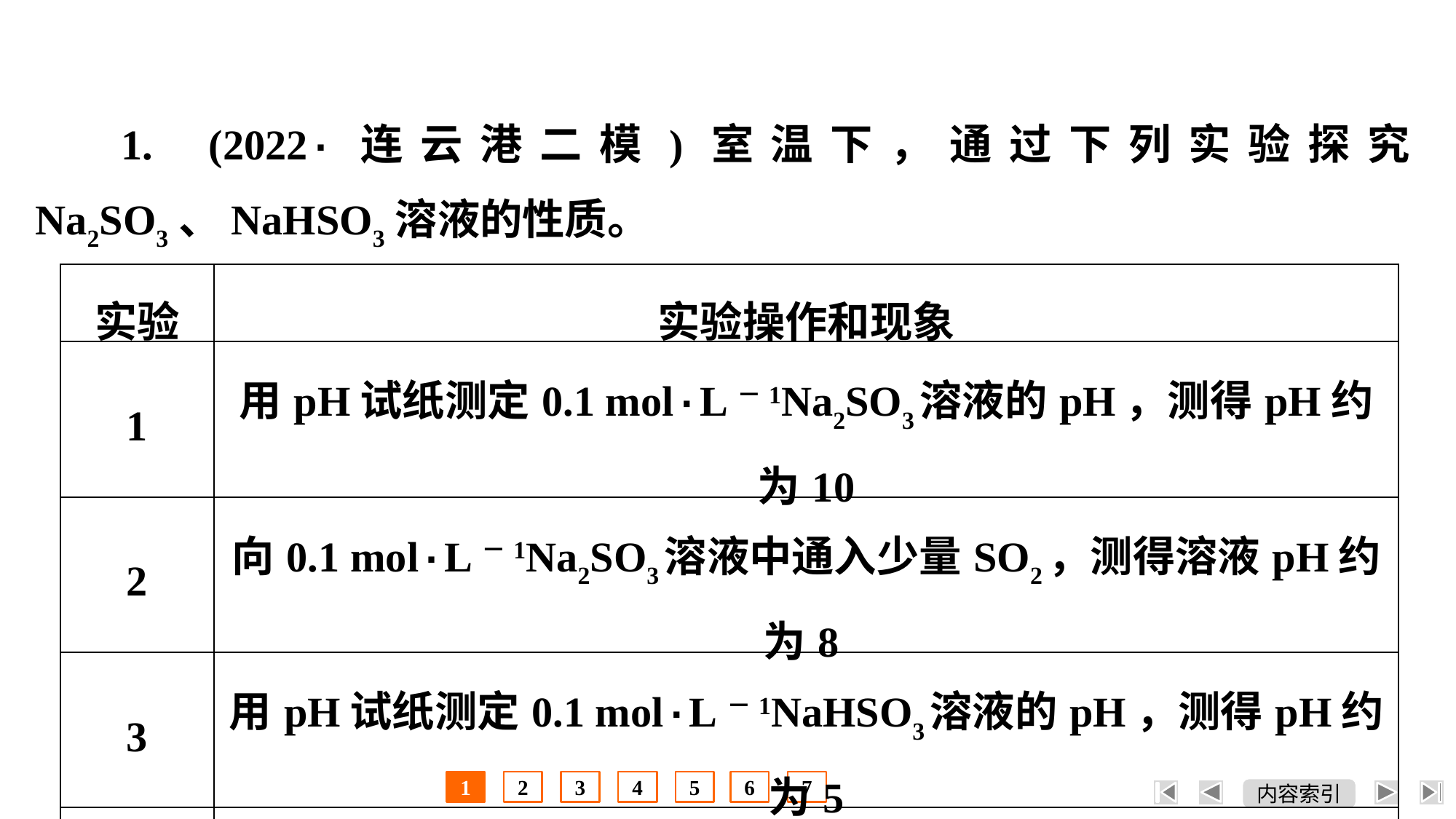

1.  (2022·连云港二模)室温下，通过下列实验探究Na2SO3、NaHSO3溶液的性质。
| 实验 | 实验操作和现象 |
| --- | --- |
| 1 | 用pH试纸测定0.1 mol·L－1Na2SO3溶液的pH，测得pH约为10 |
| 2 | 向0.1 mol·L－1Na2SO3溶液中通入少量SO2，测得溶液pH约为8 |
| 3 | 用pH试纸测定0.1 mol·L－1NaHSO3溶液的pH，测得pH约为5 |
| 4 | 向0.1 mol·L－1Na2SO3溶液中通入少量Cl2，无明显现象 |
1
2
3
4
5
6
7